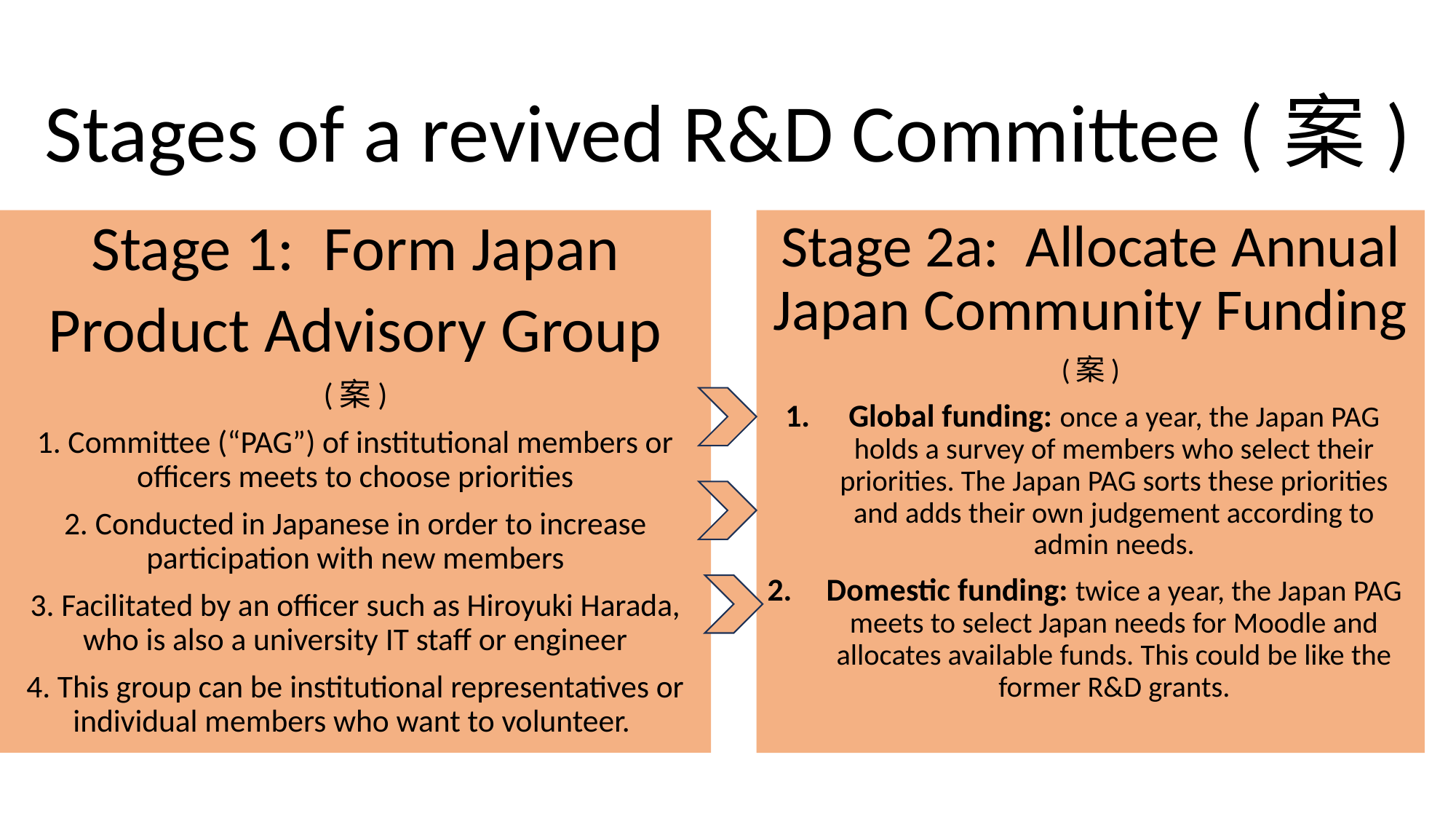

# Stages of a revived R&D Committee (案)
Stage 1:  Form Japan
Product Advisory Group
(案)
1. Committee (“PAG”) of institutional members or officers meets to choose priorities
2. Conducted in Japanese in order to increase participation with new members
3. Facilitated by an officer such as Hiroyuki Harada, who is also a university IT staff or engineer
4. This group can be institutional representatives or individual members who want to volunteer.

Stage 2a:  Allocate Annual Japan Community Funding
(案)
Global funding: once a year, the Japan PAG holds a survey of members who select their priorities. The Japan PAG sorts these priorities and adds their own judgement according to admin needs.
Domestic funding: twice a year, the Japan PAG meets to select Japan needs for Moodle and allocates available funds. This could be like the former R&D grants.